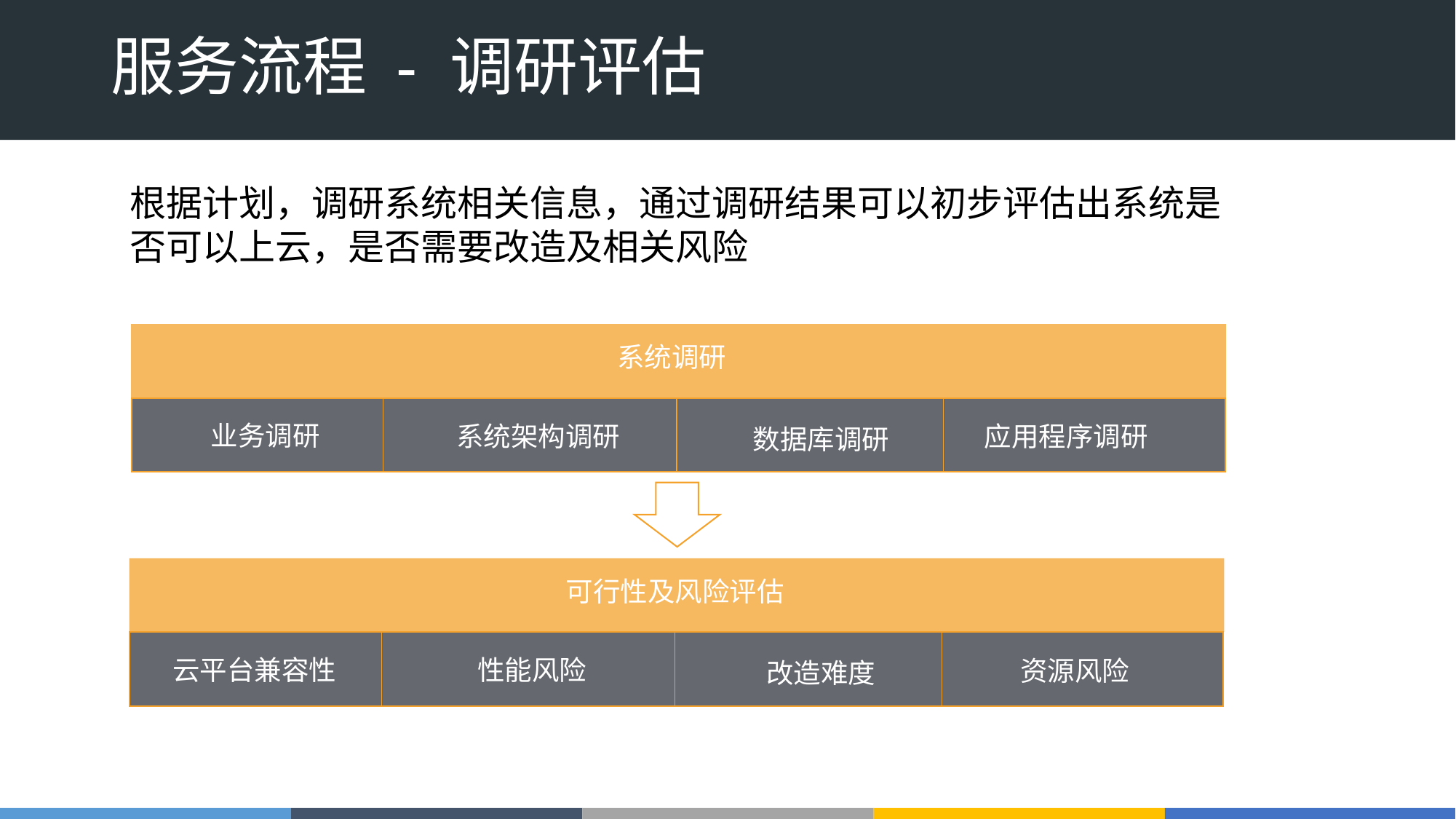

# 服务流程 - 调研评估
根据计划，调研系统相关信息，通过调研结果可以初步评估出系统是否可以上云，是否需要改造及相关风险

系统调研

业务调研
系统架构调研
应用程序调研
数据库调研

可行性及风险评估

云平台兼容性
性能风险
资源风险
改造难度